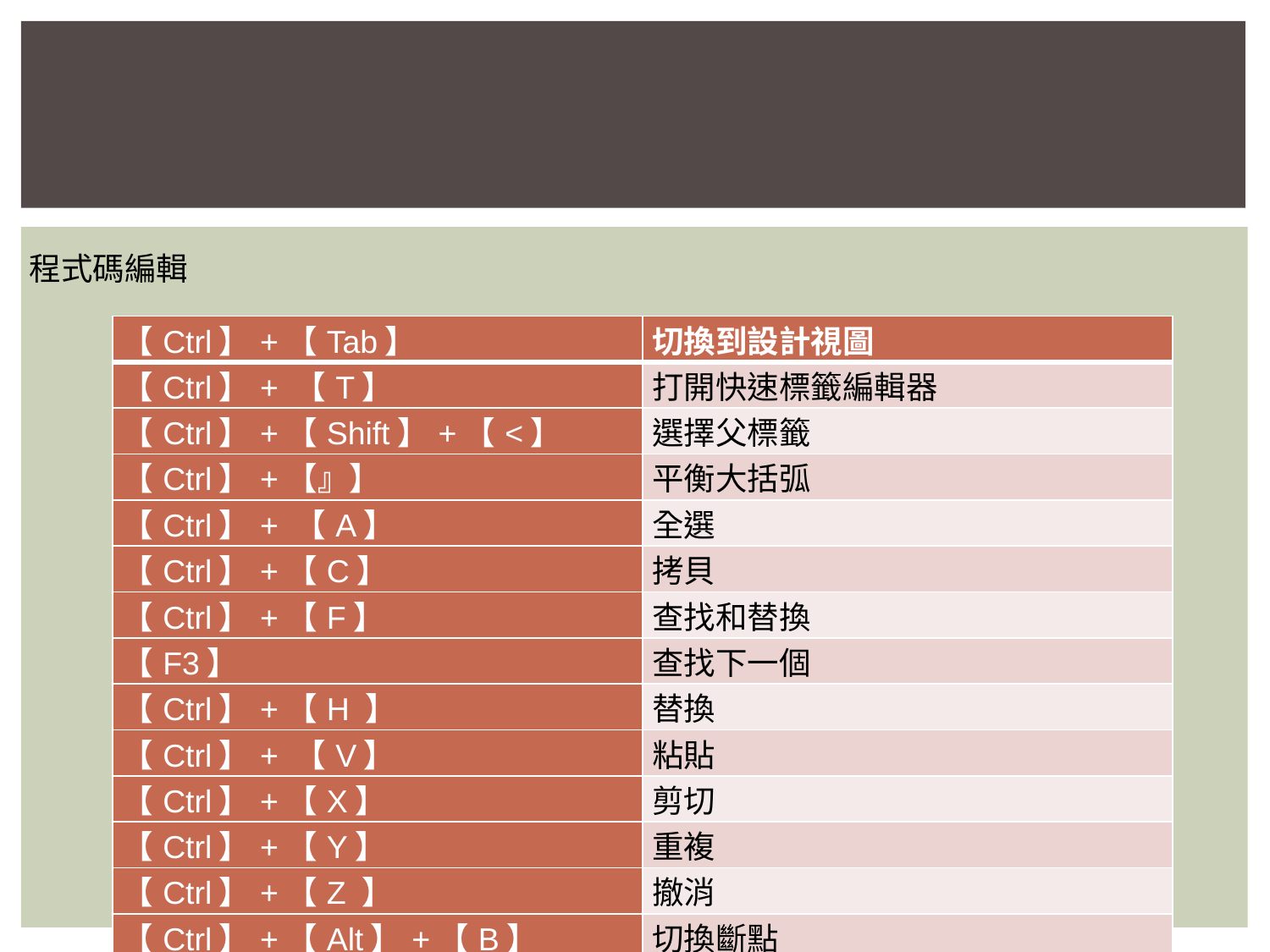

#
程式碼編輯
| 【Ctrl】+【Tab】 | 切換到設計視圖 |
| --- | --- |
| 【Ctrl】+ 【T】 | 打開快速標籤編輯器 |
| 【Ctrl】+【Shift】+【<】 | 選擇父標籤 |
| 【Ctrl】+【』】 | 平衡大括弧 |
| 【Ctrl】+ 【A】 | 全選 |
| 【Ctrl】+【C】 | 拷貝 |
| 【Ctrl】+【F】 | 查找和替換 |
| 【F3】 | 查找下一個 |
| 【Ctrl】+【H 】 | 替換 |
| 【Ctrl】+ 【V】 | 粘貼 |
| 【Ctrl】+【X】 | 剪切 |
| 【Ctrl】+【Y】 | 重複 |
| 【Ctrl】+【Z 】 | 撤消 |
| 【Ctrl】+【Alt】+【B】 | 切換斷點 |
| 【Shift】+【Up】 | 向上選擇一行 |